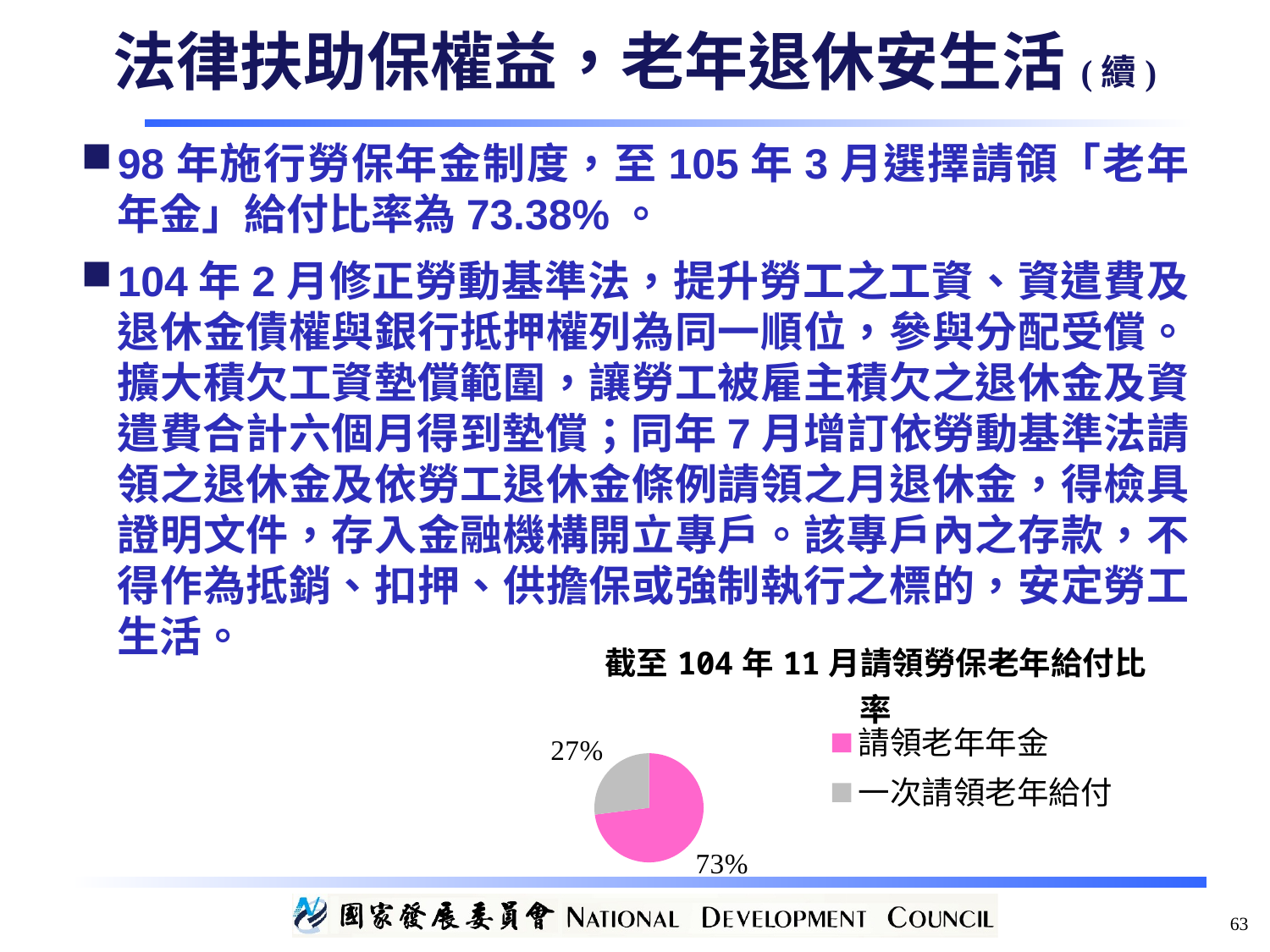

法律扶助保權益，老年退休安生活(續)
98年施行勞保年金制度，至105年3月選擇請領「老年年金」給付比率為73.38%。
104年2月修正勞動基準法，提升勞工之工資、資遣費及退休金債權與銀行抵押權列為同一順位，參與分配受償。擴大積欠工資墊償範圍，讓勞工被雇主積欠之退休金及資遣費合計六個月得到墊償；同年7月增訂依勞動基準法請領之退休金及依勞工退休金條例請領之月退休金，得檢具證明文件，存入金融機構開立專戶。該專戶內之存款，不得作為抵銷、扣押、供擔保或強制執行之標的，安定勞工生活。

### Chart: 截至104年11月請領勞保老年給付比率

| Category |  |
|---|---|
| 請領老年年金 | 0.7300000000000006 |
| 一次請領老年給付 | 0.27 |
63